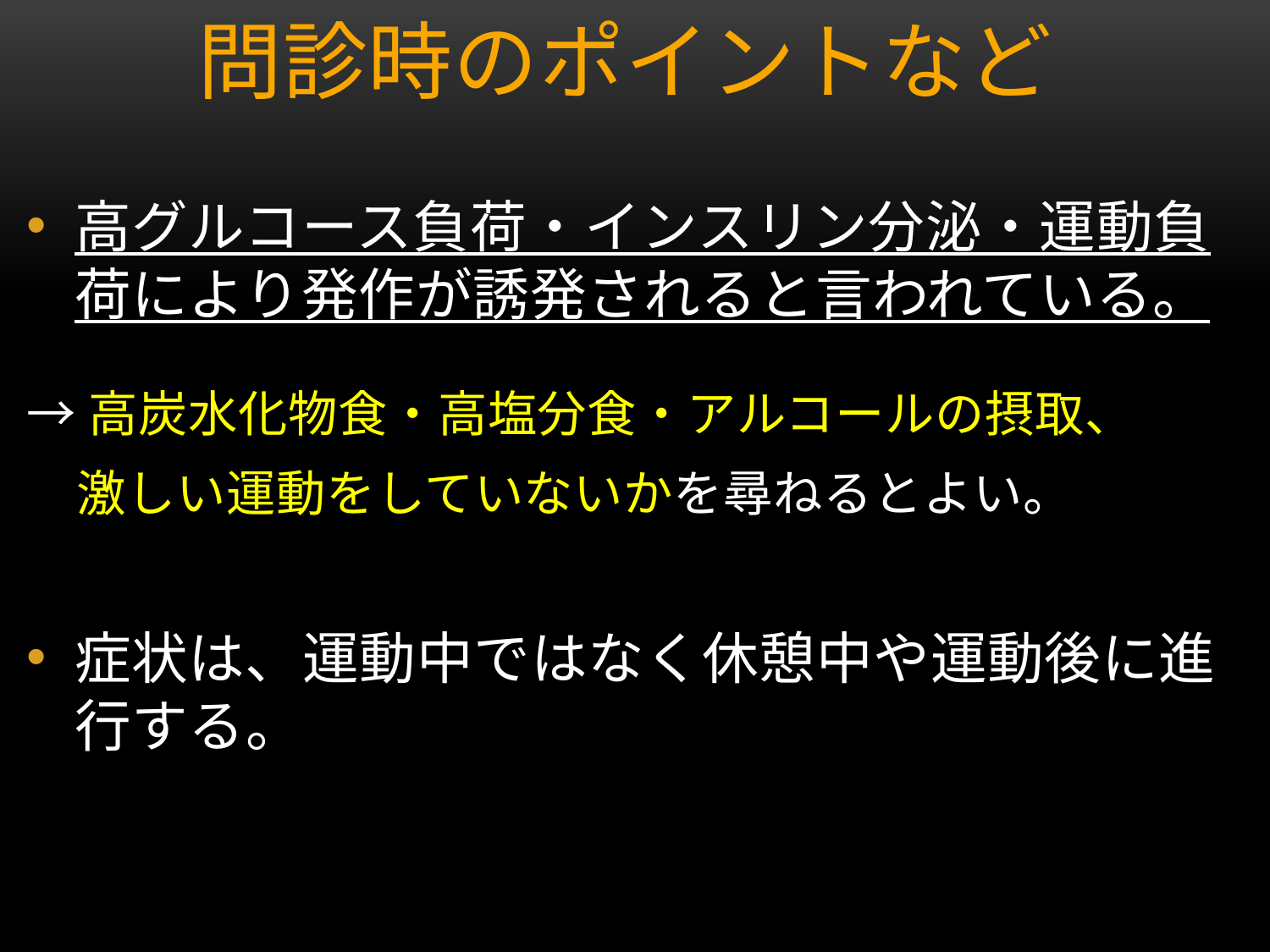

# 問診時のポイントなど
高グルコース負荷・インスリン分泌・運動負荷により発作が誘発されると言われている。

→高炭水化物食・高塩分食・アルコールの摂取、
　激しい運動をしていないかを尋ねるとよい。

症状は、運動中ではなく休憩中や運動後に進行する。